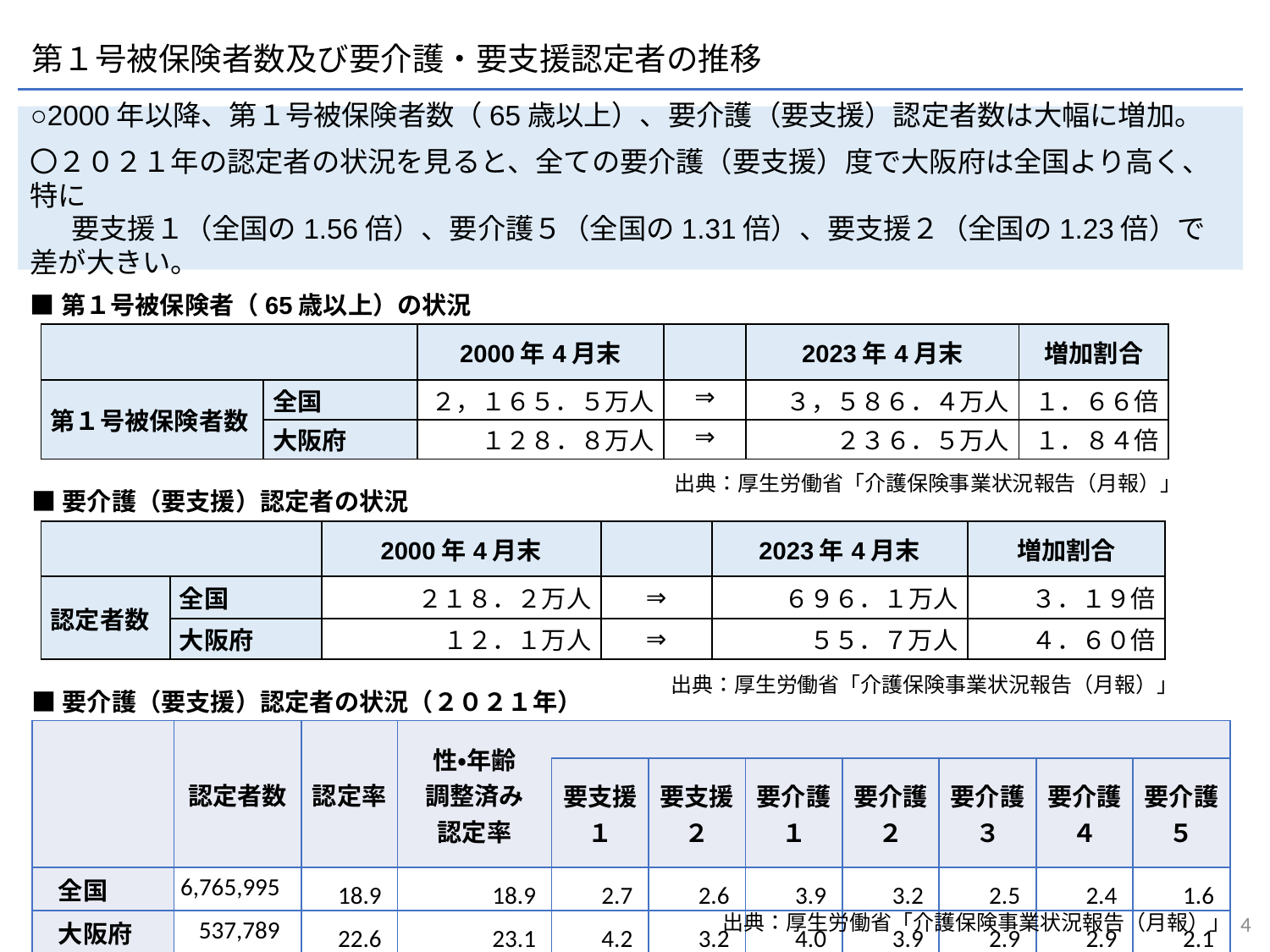

第１号被保険者数及び要介護・要支援認定者の推移
○2000年以降、第１号被保険者数（65歳以上）、要介護（要支援）認定者数は大幅に増加。

〇２０２１年の認定者の状況を見ると、全ての要介護（要支援）度で大阪府は全国より高く、特に
 　要支援１（全国の1.56倍）、要介護５（全国の1.31倍）、要支援２（全国の1.23倍）で差が大きい。
■第１号被保険者（65歳以上）の状況
|  |  | 2000年4月末 |  | 2023年4月末 | 増加割合 |
| --- | --- | --- | --- | --- | --- |
| 第１号被保険者数 | 全国 | ２，１６５．５万人 | ⇒ | ３，５８６．４万人 | １．６６倍 |
|  | 大阪府 | １２８．８万人 | ⇒ | ２３６．５万人 | １．８４倍 |
出典：厚生労働省「介護保険事業状況報告（月報）」
■要介護（要支援）認定者の状況
|  |  | 2000年4月末 |  | 2023年4月末 | 増加割合 |
| --- | --- | --- | --- | --- | --- |
| 認定者数 | 全国 | ２１８．２万人 | ⇒ | ６９６．１万人 | ３．１９倍 |
|  | 大阪府 | １２．１万人 | ⇒ | ５５．７万人 | ４．６０倍 |
出典：厚生労働省「介護保険事業状況報告（月報）」
■要介護（要支援）認定者の状況（２０２１年）
|  | 認定者数 | 認定率 | 性・年齢 調整済み 認定率 |  |  |  |  |  |  |  |
| --- | --- | --- | --- | --- | --- | --- | --- | --- | --- | --- |
|  |  |  |  | 要支援１ | 要支援２ | 要介護１ | 要介護２ | 要介護３ | 要介護４ | 要介護５ |
| 全国 | 6,765,995 | 18.9 | 18.9 | 2.7 | 2.6 | 3.9 | 3.2 | 2.5 | 2.4 | 1.6 |
| 大阪府 | 537,789 | 22.6 | 23.1 | 4.2 | 3.2 | 4.0 | 3.9 | 2.9 | 2.9 | 2.1 |
4
出典：厚生労働省「介護保険事業状況報告（月報）」